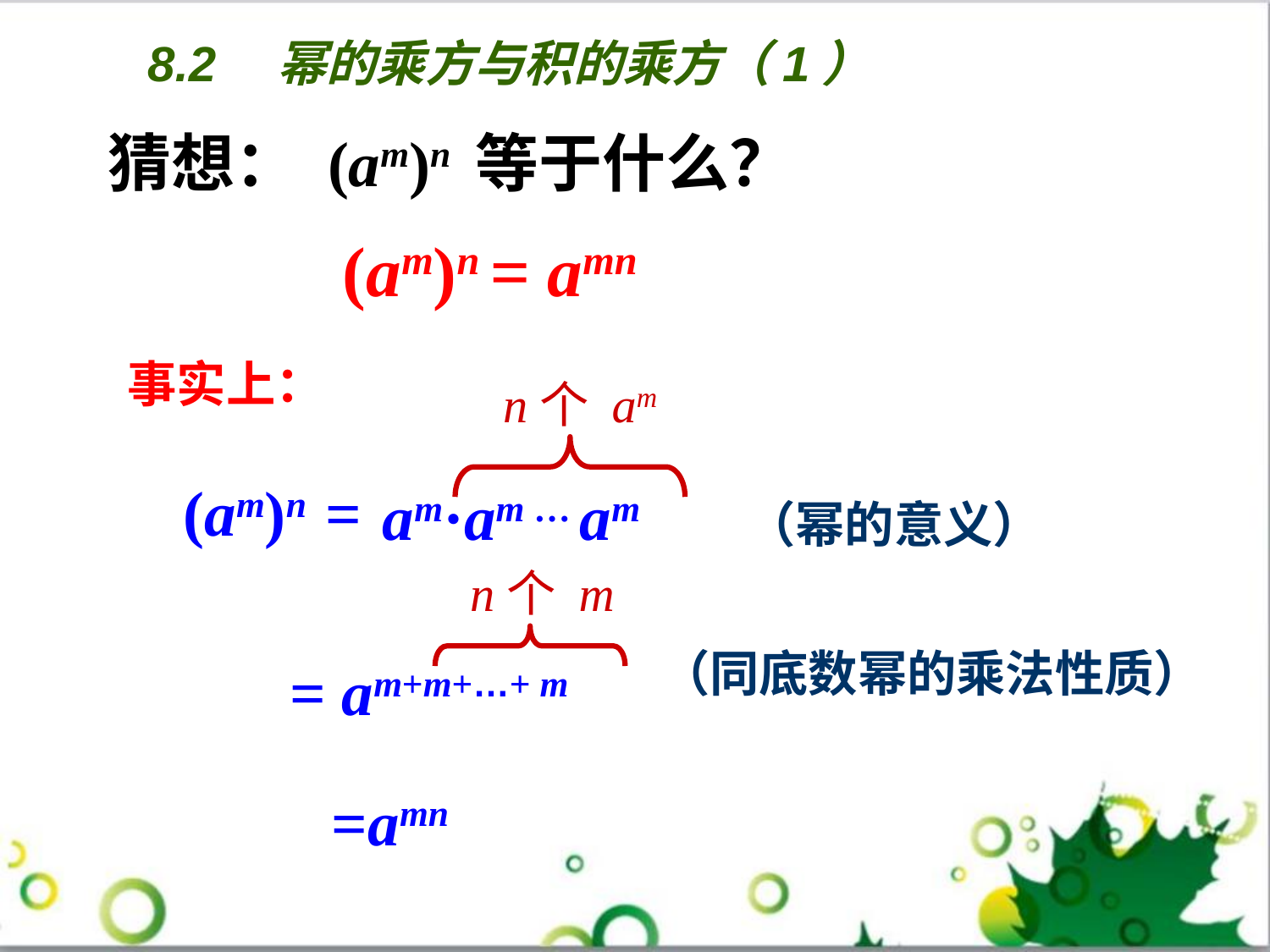

8.2　幂的乘方与积的乘方（1）
猜想： (am)n 等于什么？
(am)n = amn
 事实上：

n个 am
am·am … am
(am)n  =

（幂的意义）

n个 m

（同底数幂的乘法性质）
= am+m+…+ m
=amn